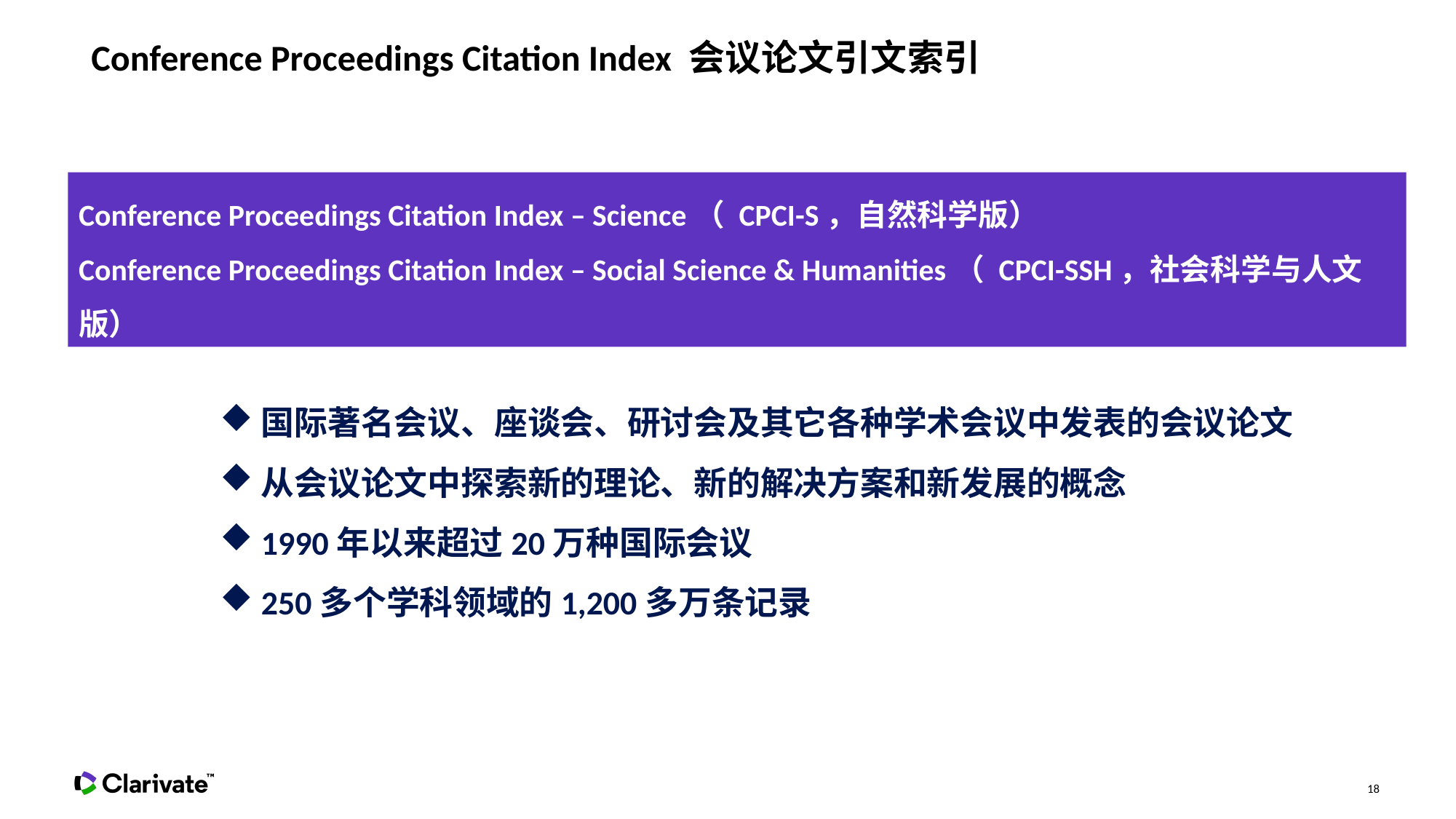

Conference Proceedings Citation Index 会议论文引文索引
Conference Proceedings Citation Index – Science（ CPCI-S，自然科学版）
Conference Proceedings Citation Index – Social Science & Humanities（ CPCI-SSH，社会科学与人文版）
国际著名会议、座谈会、研讨会及其它各种学术会议中发表的会议论文
从会议论文中探索新的理论、新的解决方案和新发展的概念
1990年以来超过20万种国际会议
250多个学科领域的1,200多万条记录
18